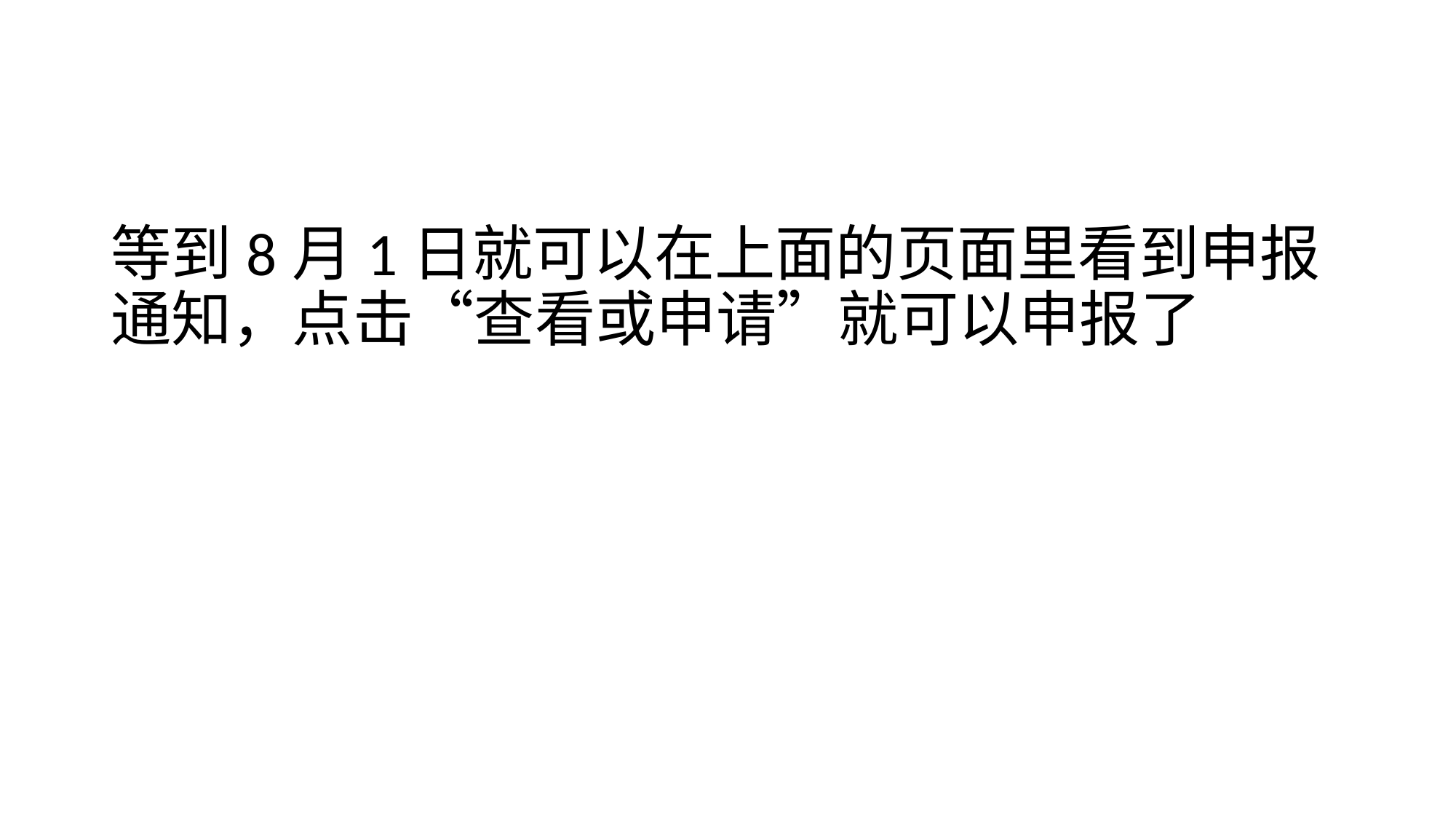

#
等到8月1日就可以在上面的页面里看到申报通知，点击“查看或申请”就可以申报了